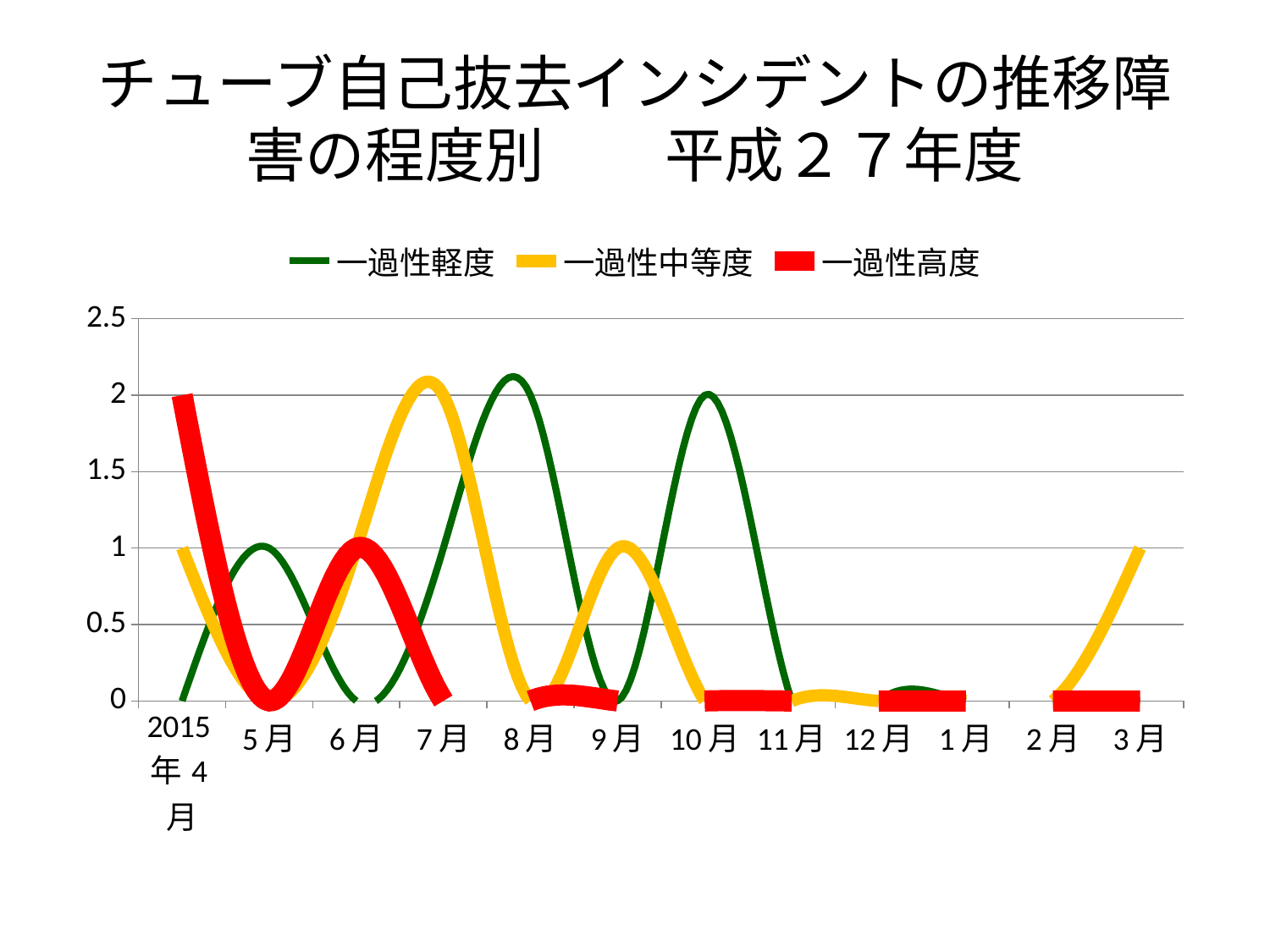

# チューブ自己抜去インシデントの推移障害の程度別　　平成２７年度

### Chart

| Category | 一過性軽度 | 一過性中等度 | 一過性高度 |
|---|---|---|---|
| 2015年4月 | 0.0 | 1.0 | 2.0 |
| 5月 | 1.0 | 0.0 | 0.0 |
| 6月 | 0.0 | 1.0 | 1.0 |
| 7月 | 1.0 | 2.0 | 0.0 |
| 8月 | 2.0 | 0.0 | 0.0 |
| 9月 | 0.0 | 1.0 | 0.0 |
| 10月 | 2.0 | 0.0 | 0.0 |
| 11月 | 0.0 | 0.0 | 0.0 |
| 12月 | 0.0 | 0.0 | 0.0 |
| 1月 | 0.0 | 0.0 | 0.0 |
| 2月 | 0.0 | 0.0 | 0.0 |
| 3月 | 0.0 | 1.0 | 0.0 |